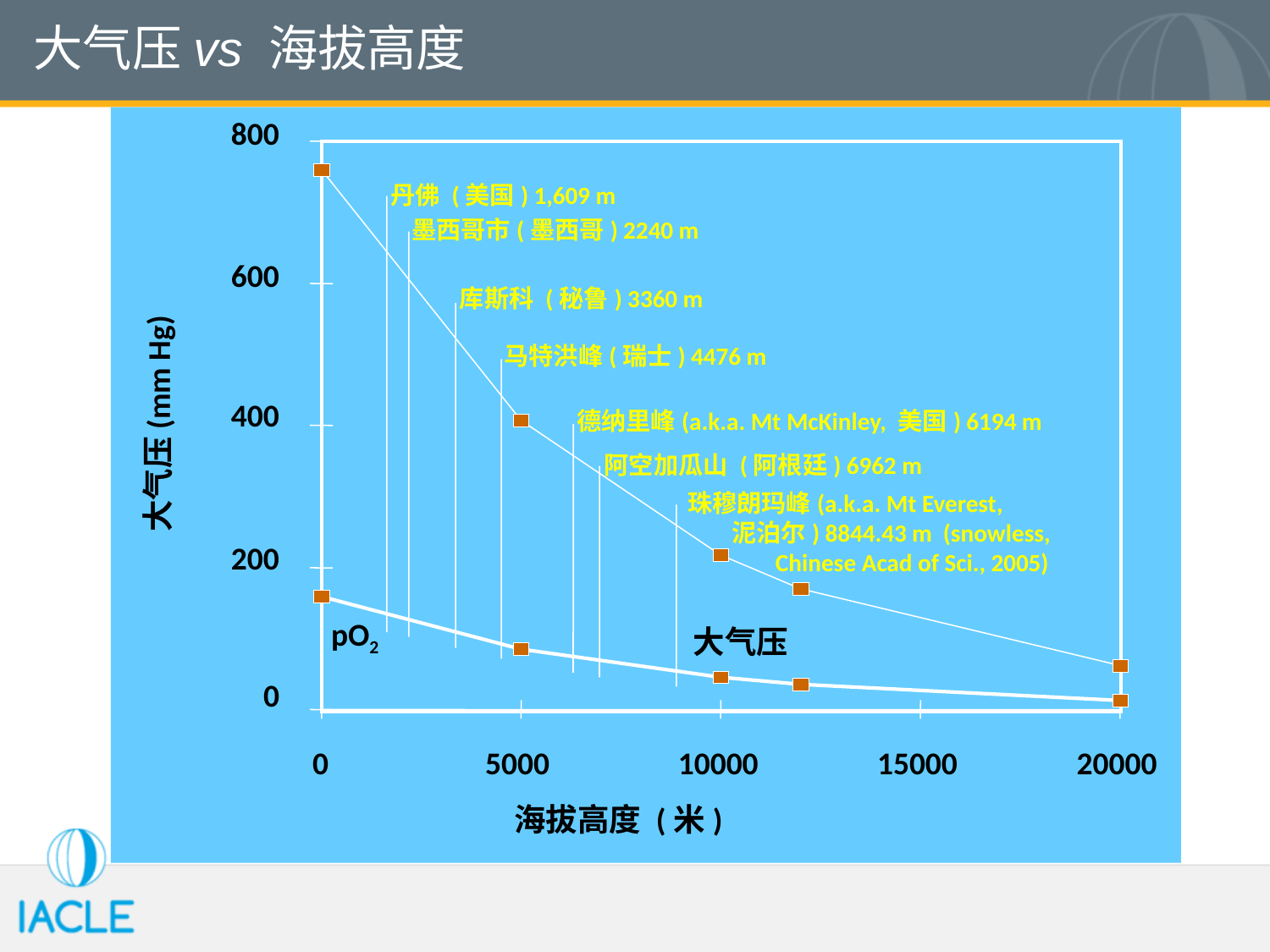

大气压vs 海拔高度

800

600

400
大气压(mm Hg)

200

0

0
5000
10000
15000
20000

pO2
大气压
海拔高度 (米)
丹佛 (美国) 1,609 m
墨西哥市(墨西哥) 2240 m
库斯科 (秘鲁) 3360 m
马特洪峰(瑞士) 4476 m
德纳里峰(a.k.a. Mt McKinley, 美国) 6194 m
阿空加瓜山 (阿根廷) 6962 m
珠穆朗玛峰(a.k.a. Mt Everest,
       泥泊尔) 8844.43 m  (snowless,
                Chinese Acad of Sci., 2005)